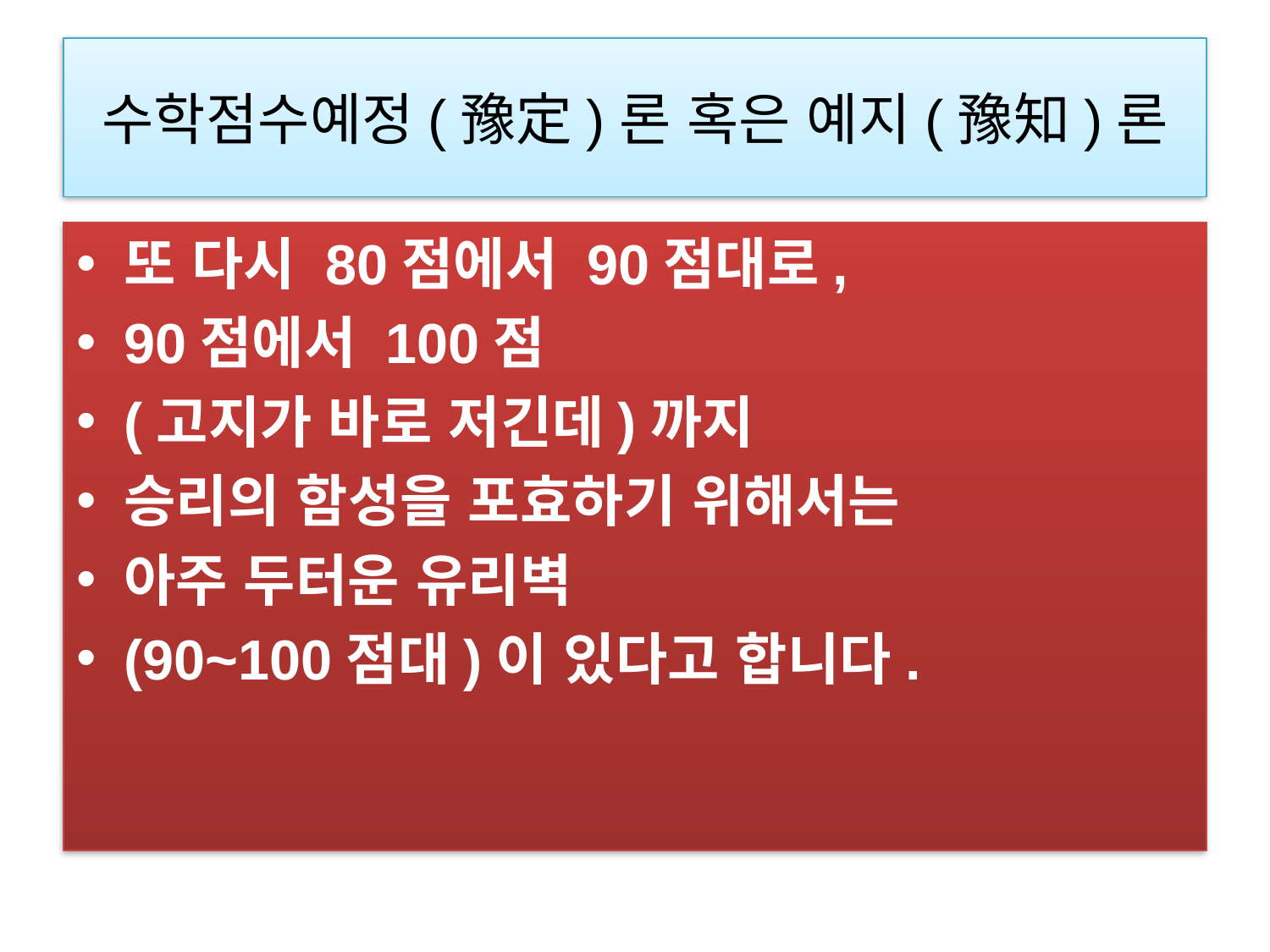

# 수학점수예정(豫定)론 혹은 예지(豫知)론
또 다시 80점에서 90점대로,
90점에서 100점
(고지가 바로 저긴데)까지
승리의 함성을 포효하기 위해서는
아주 두터운 유리벽
(90~100점대)이 있다고 합니다.